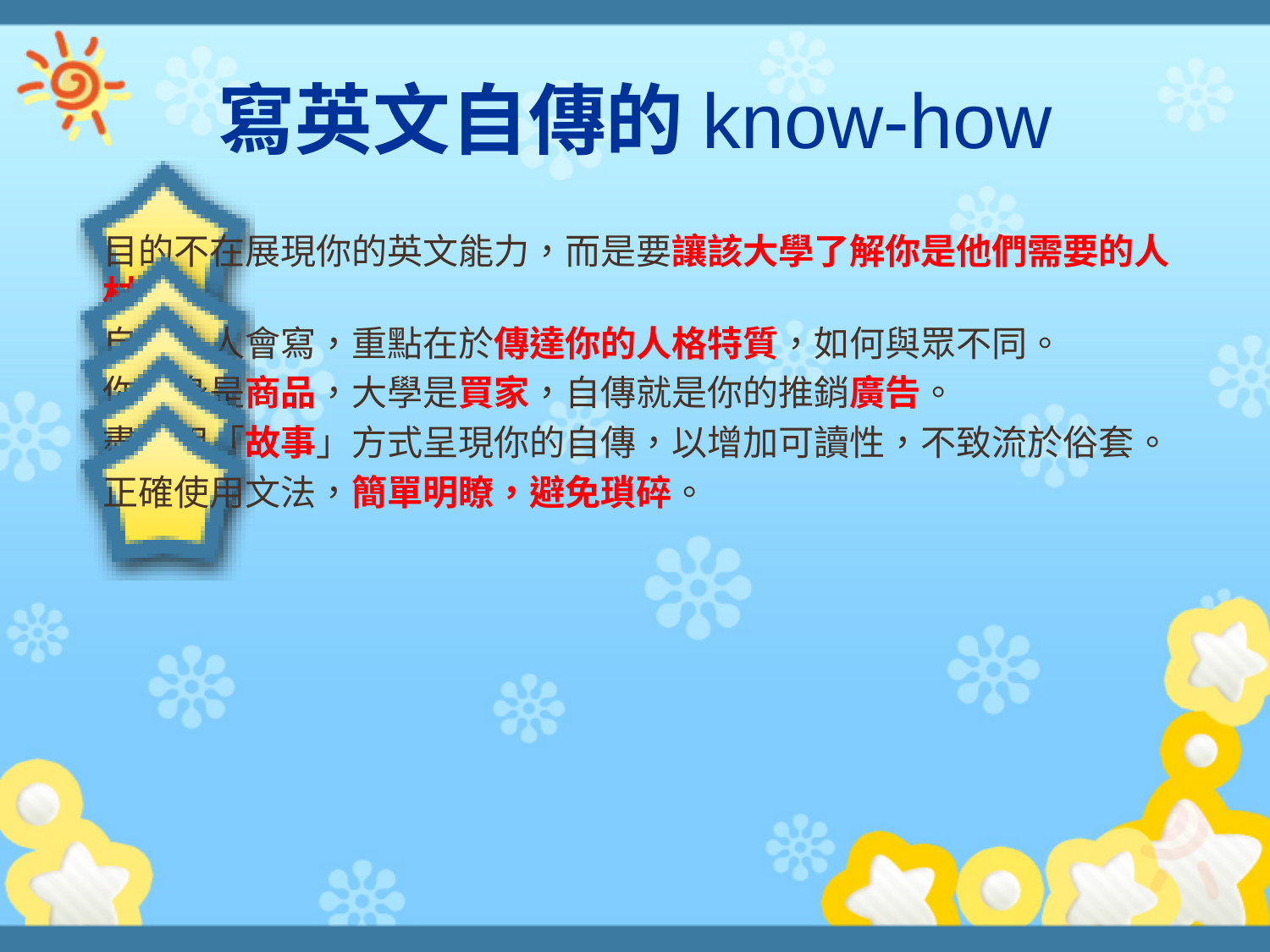

# 寫英文自傳的know-how
目的不在展現你的英文能力，而是要讓該大學了解你是他們需要的人材。
自傳人人會寫，重點在於傳達你的人格特質，如何與眾不同。
你本身是商品，大學是買家，自傳就是你的推銷廣告。
盡量用「故事」方式呈現你的自傳，以增加可讀性，不致流於俗套。
正確使用文法，簡單明瞭，避免瑣碎。